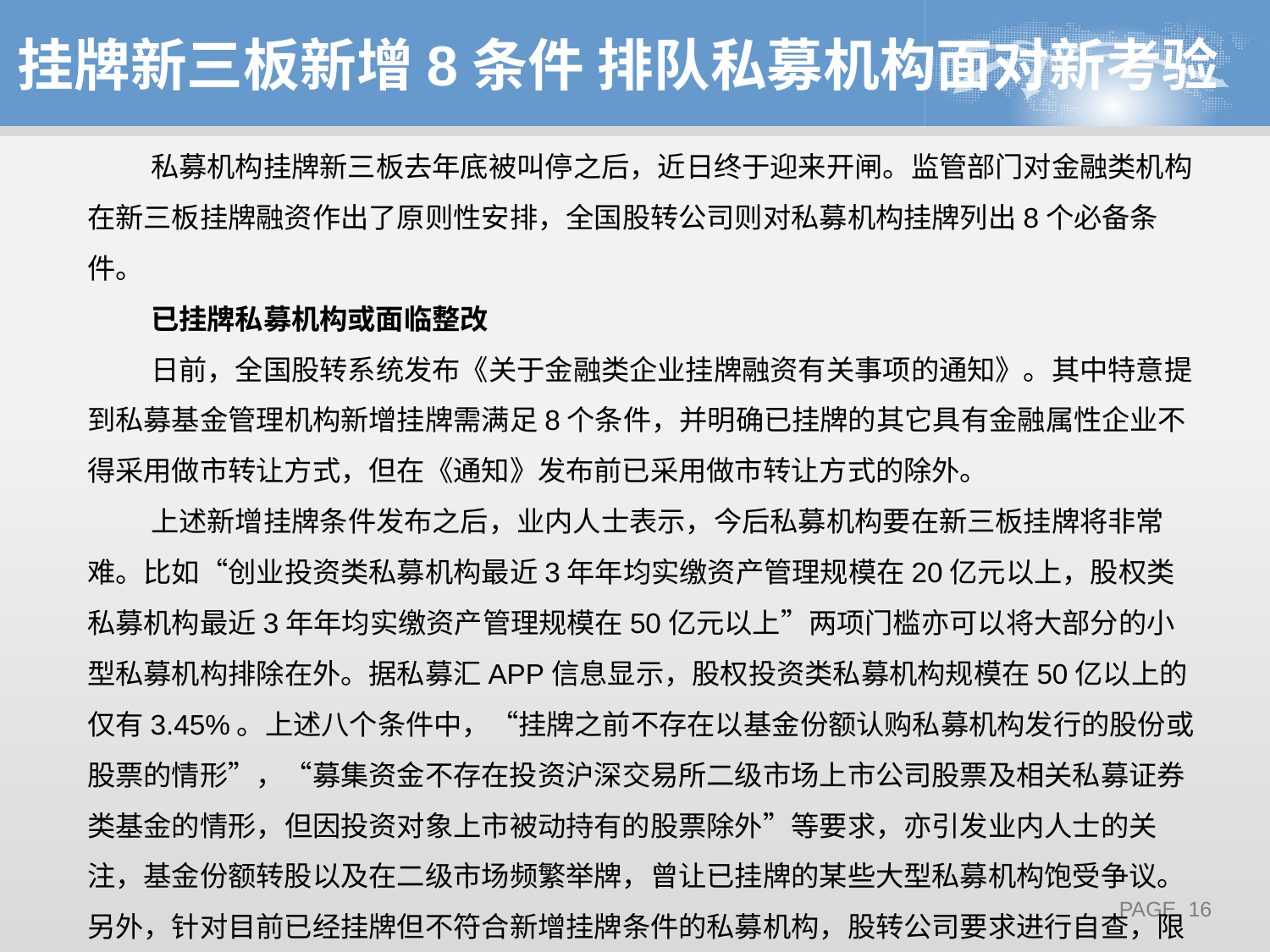

挂牌新三板新增8条件 排队私募机构面对新考验
私募机构挂牌新三板去年底被叫停之后，近日终于迎来开闸。监管部门对金融类机构在新三板挂牌融资作出了原则性安排，全国股转公司则对私募机构挂牌列出8个必备条件。
已挂牌私募机构或面临整改
日前，全国股转系统发布《关于金融类企业挂牌融资有关事项的通知》。其中特意提到私募基金管理机构新增挂牌需满足8个条件，并明确已挂牌的其它具有金融属性企业不得采用做市转让方式，但在《通知》发布前已采用做市转让方式的除外。
上述新增挂牌条件发布之后，业内人士表示，今后私募机构要在新三板挂牌将非常难。比如“创业投资类私募机构最近3年年均实缴资产管理规模在20亿元以上，股权类私募机构最近3年年均实缴资产管理规模在50亿元以上”两项门槛亦可以将大部分的小型私募机构排除在外。据私募汇APP信息显示，股权投资类私募机构规模在50亿以上的仅有3.45%。上述八个条件中，“挂牌之前不存在以基金份额认购私募机构发行的股份或股票的情形”，“募集资金不存在投资沪深交易所二级市场上市公司股票及相关私募证券类基金的情形，但因投资对象上市被动持有的股票除外”等要求，亦引发业内人士的关注，基金份额转股以及在二级市场频繁举牌，曾让已挂牌的某些大型私募机构饱受争议。另外，针对目前已经挂牌但不符合新增挂牌条件的私募机构，股转公司要求进行自查，限期1年内进行整改，未按期整改或整改后仍不符合要求的，将予以摘牌。